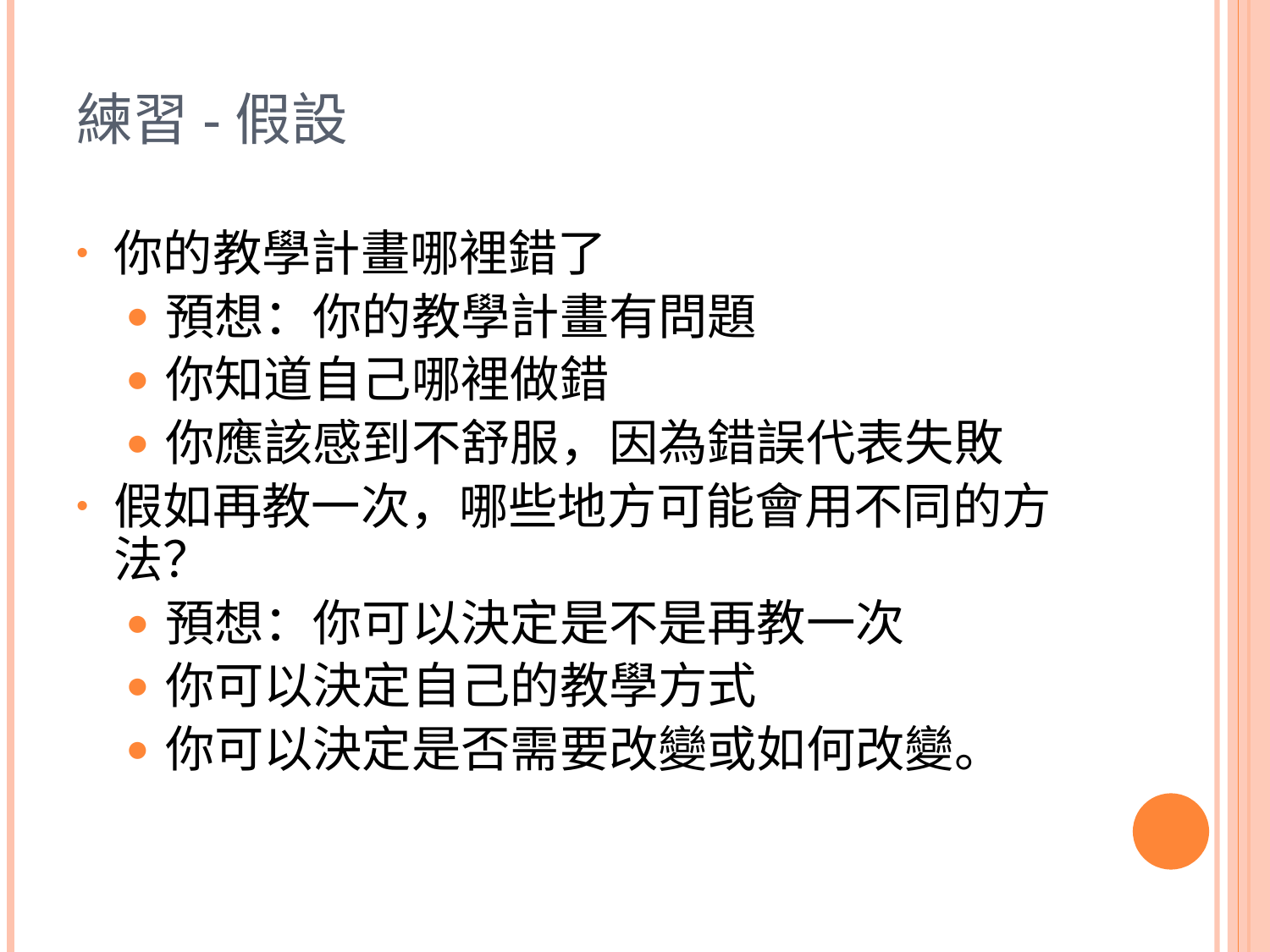

# 練習-假設
你的教學計畫哪裡錯了
預想：你的教學計畫有問題
你知道自己哪裡做錯
你應該感到不舒服，因為錯誤代表失敗
假如再教一次，哪些地方可能會用不同的方法？
預想：你可以決定是不是再教一次
你可以決定自己的教學方式
你可以決定是否需要改變或如何改變。